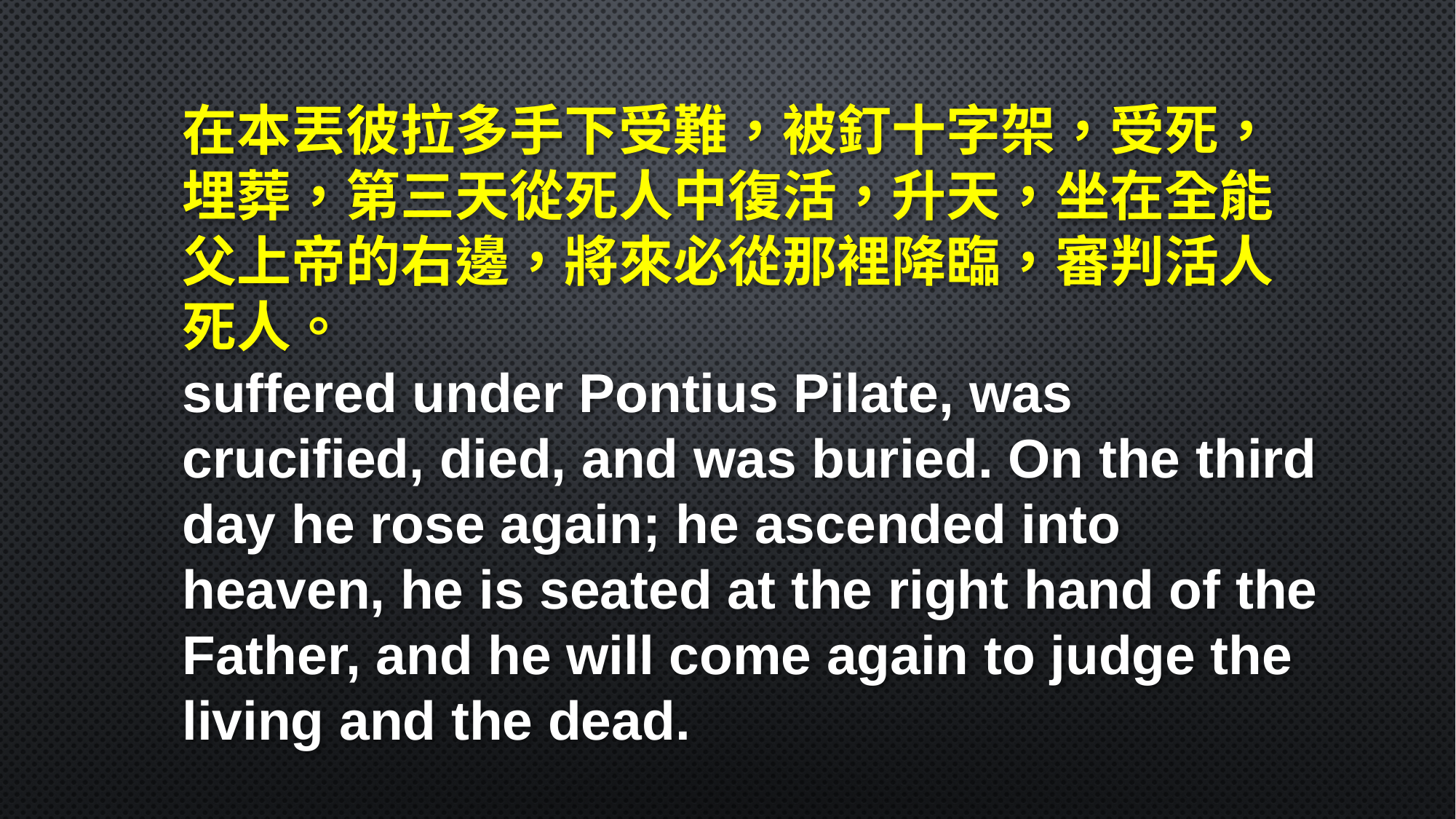

在本丟彼拉多手下受難，被釘十字架，受死，埋葬，第三天從死人中復活，升天，坐在全能父上帝的右邊，將來必從那裡降臨，審判活人死人。
suffered under Pontius Pilate, was crucified, died, and was buried. On the third day he rose again; he ascended into heaven, he is seated at the right hand of the Father, and he will come again to judge the living and the dead.